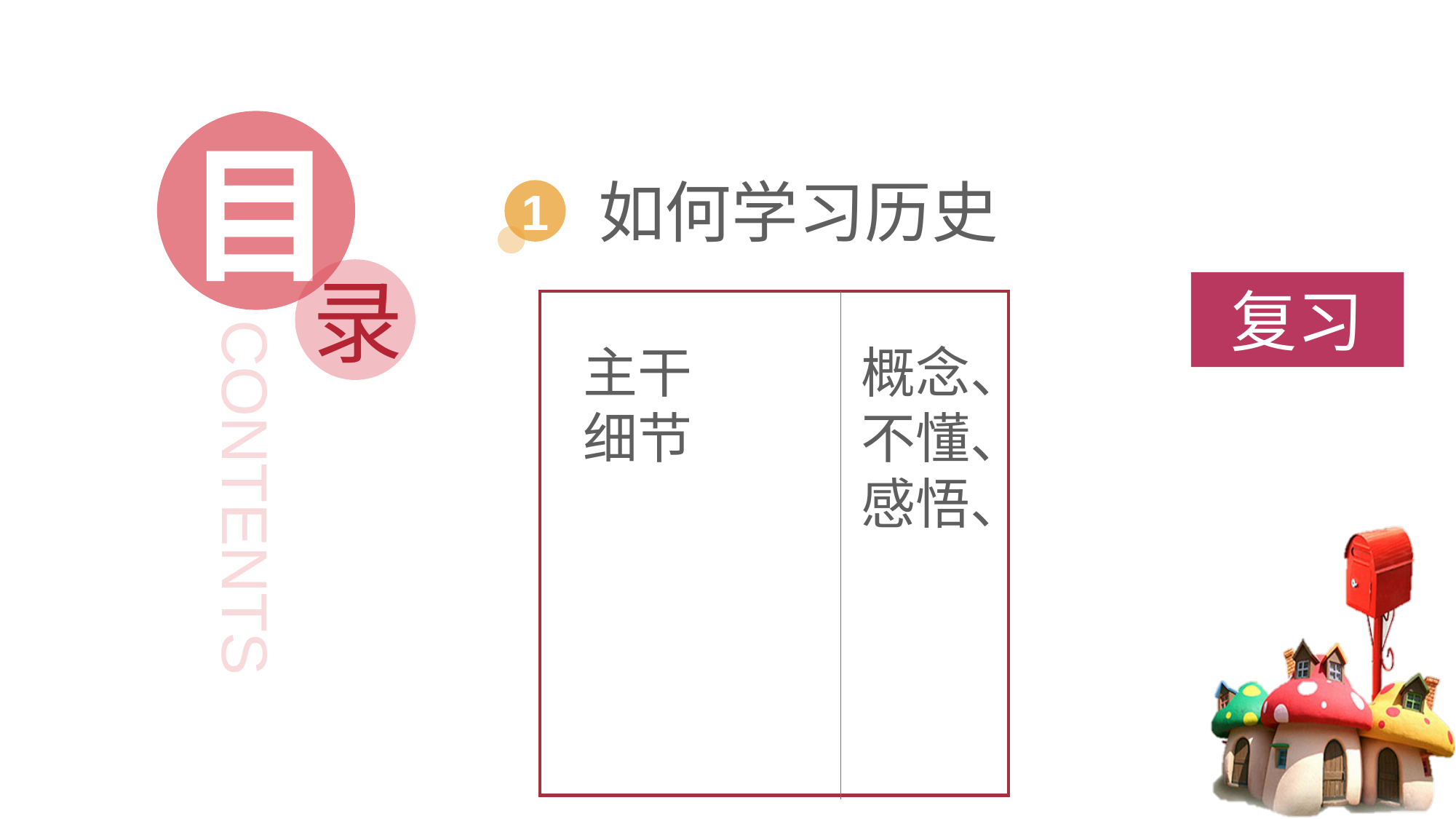

目
录
CONTENTS
如何学习历史
1

复习

主干
细节
概念、
不懂、
感悟、
5